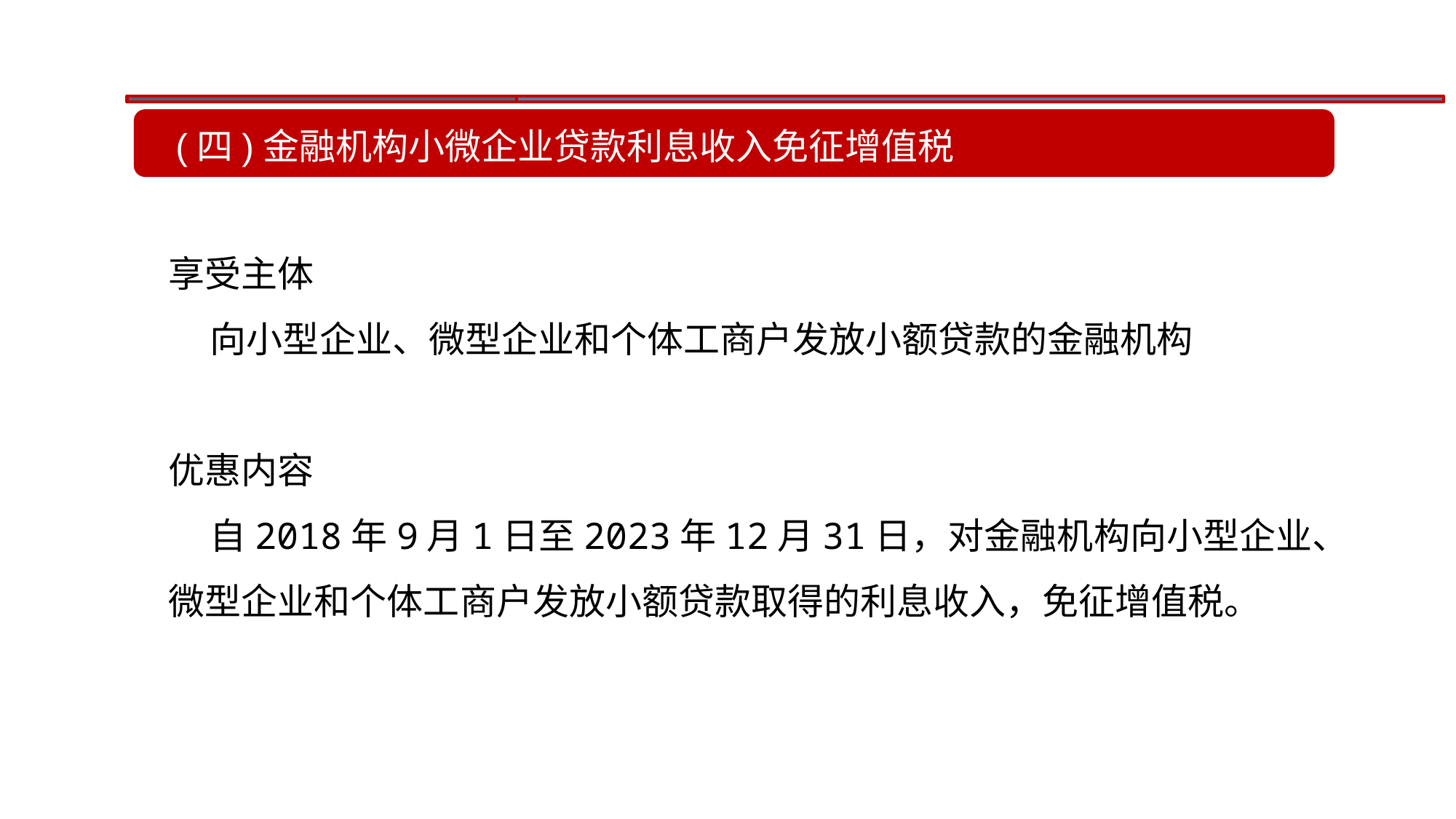

(四)金融机构小微企业贷款利息收入免征增值税

享受主体
    向小型企业、微型企业和个体工商户发放小额贷款的金融机构

优惠内容
    自2018年9月1日至2023年12月31日，对金融机构向小型企业、微型企业和个体工商户发放小额贷款取得的利息收入，免征增值税。